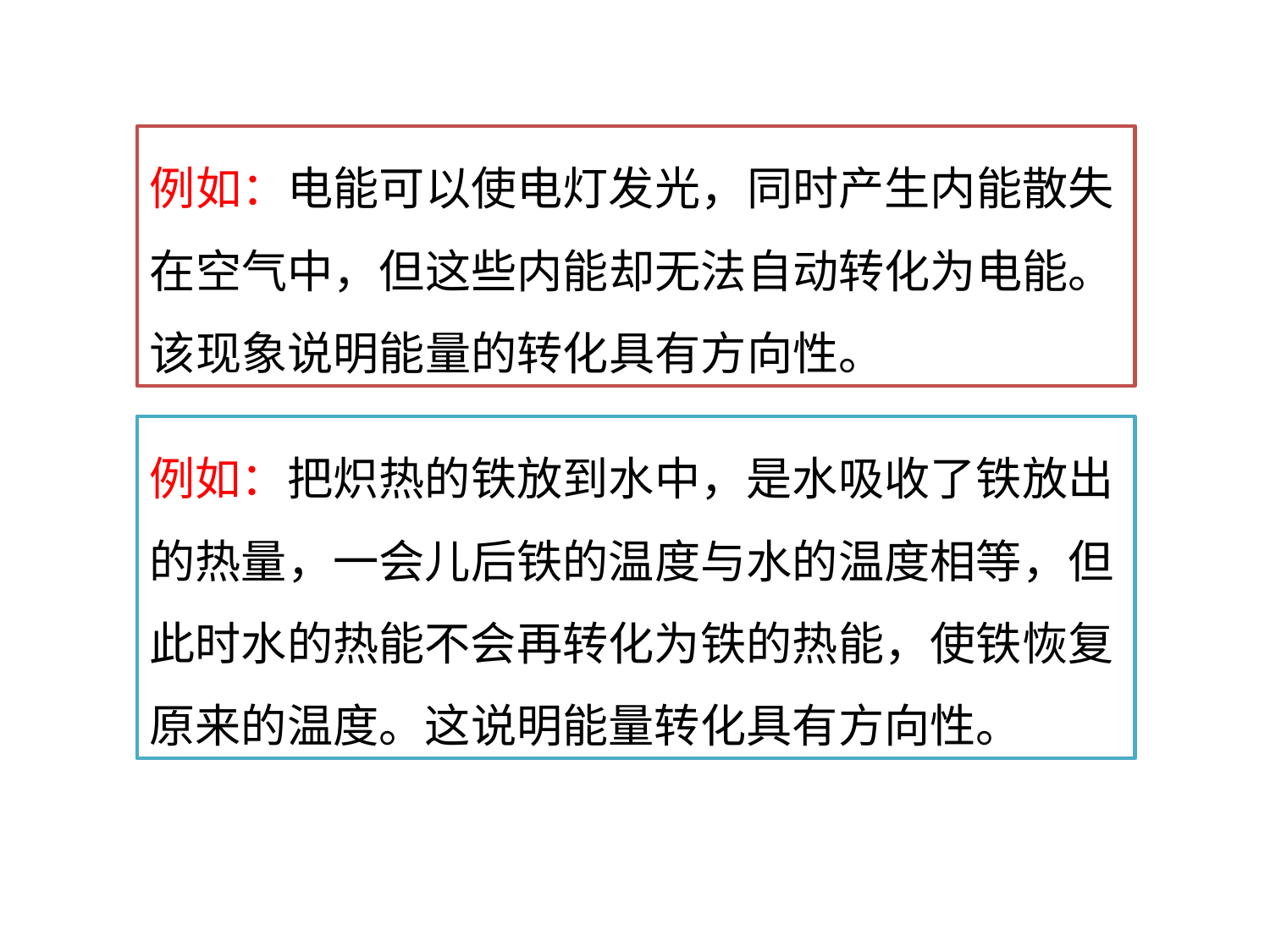

例如：电能可以使电灯发光，同时产生内能散失在空气中，但这些内能却无法自动转化为电能。该现象说明能量的转化具有方向性。
例如：把炽热的铁放到水中，是水吸收了铁放出的热量，一会儿后铁的温度与水的温度相等，但此时水的热能不会再转化为铁的热能，使铁恢复原来的温度。这说明能量转化具有方向性。